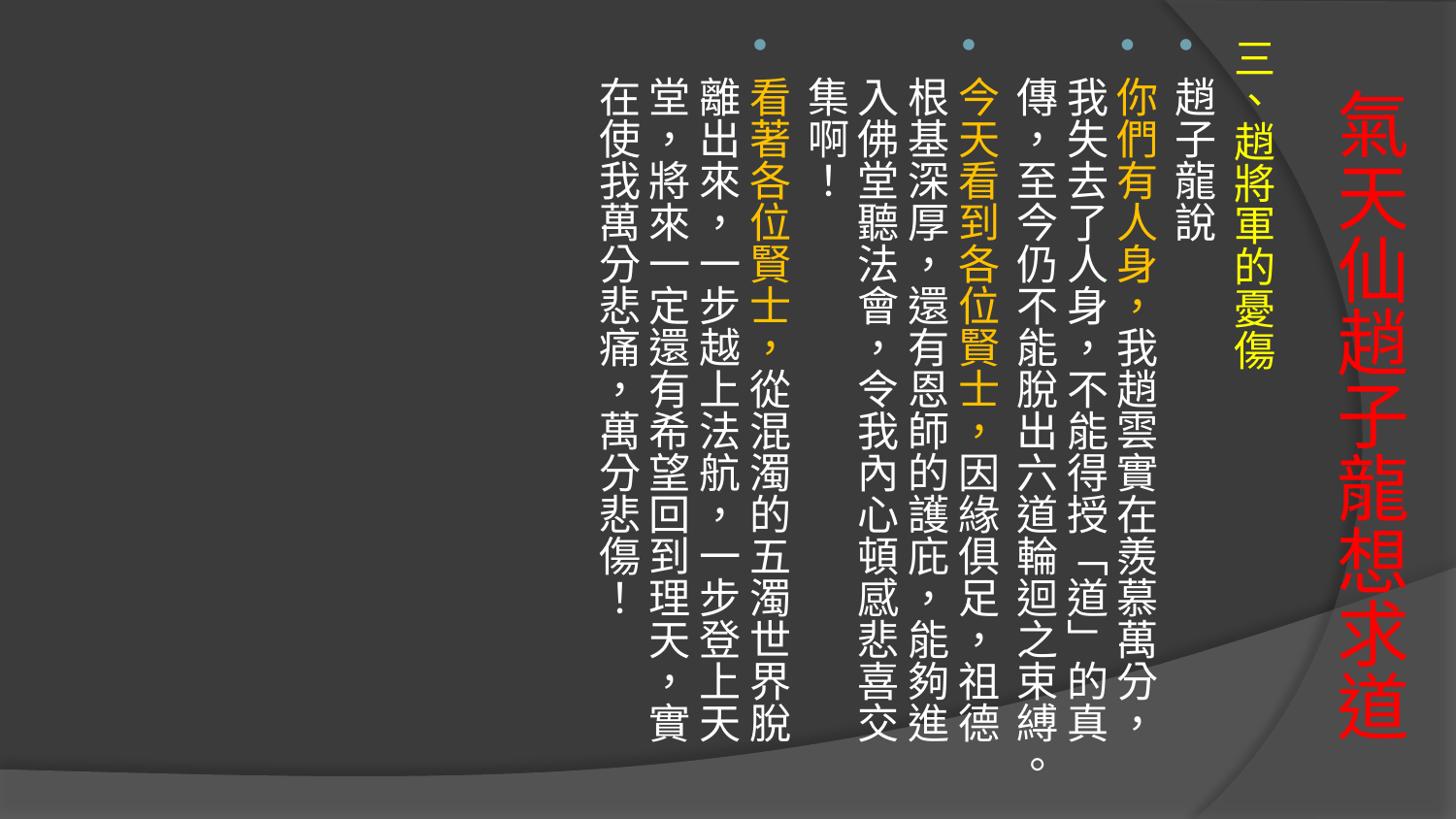

三、趙將軍的憂傷
趙子龍說
你們有人身，我趙雲實在羨慕萬分，我失去了人身，不能得授「道」的真傳，至今仍不能脫出六道輪迴之束縛。
今天看到各位賢士，因緣俱足，祖德根基深厚，還有恩師的護庇，能夠進入佛堂聽法會，令我內心頓感悲喜交集啊！
看著各位賢士，從混濁的五濁世界脫離出來，一步越上法航，一步登上天堂，將來一定還有希望回到理天，實在使我萬分悲痛，萬分悲傷！

# 氣天仙趙子龍想求道